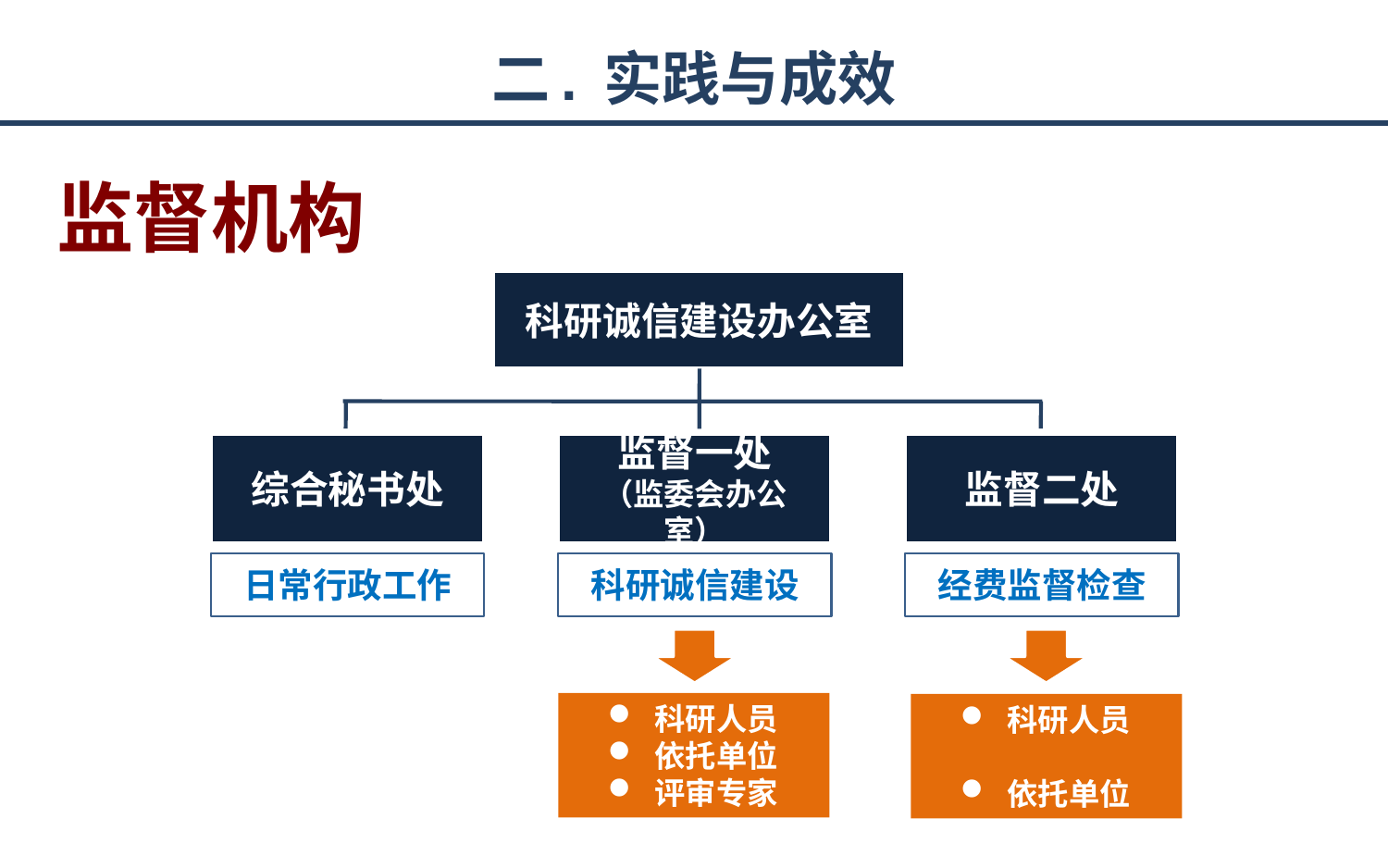

# 二. 实践与成效
监督机构
科研诚信建设办公室
综合秘书处
监督一处
（监委会办公室）
监督二处
日常行政工作
科研诚信建设
经费监督检查

 科研人员
 依托单位
 评审专家
 科研人员

 依托单位